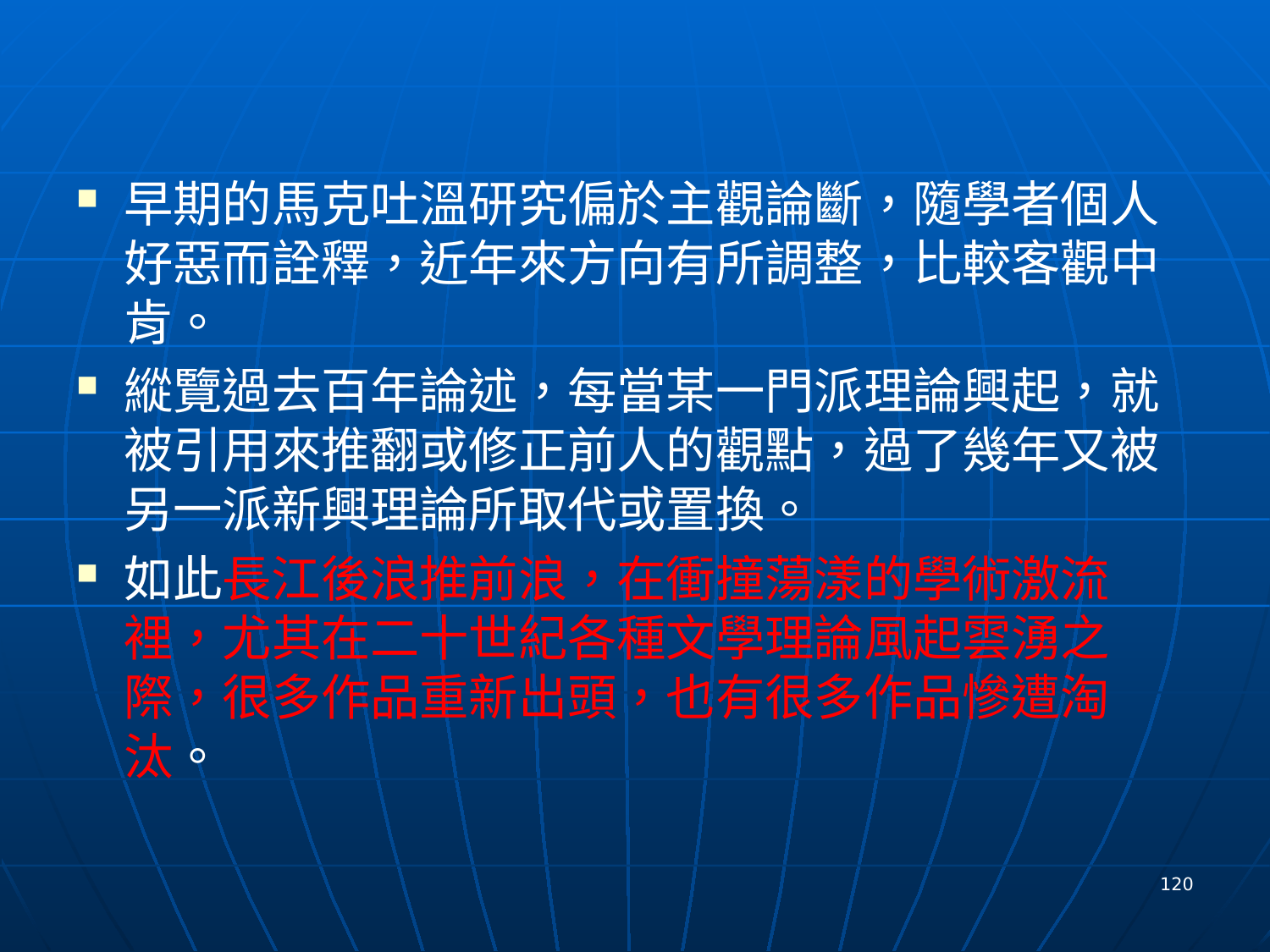

#
早期的馬克吐溫研究偏於主觀論斷，隨學者個人好惡而詮釋，近年來方向有所調整，比較客觀中肯。
縱覽過去百年論述，每當某一門派理論興起，就被引用來推翻或修正前人的觀點，過了幾年又被另一派新興理論所取代或置換。
如此長江後浪推前浪，在衝撞蕩漾的學術激流裡，尤其在二十世紀各種文學理論風起雲湧之際，很多作品重新出頭，也有很多作品慘遭淘汰。

120